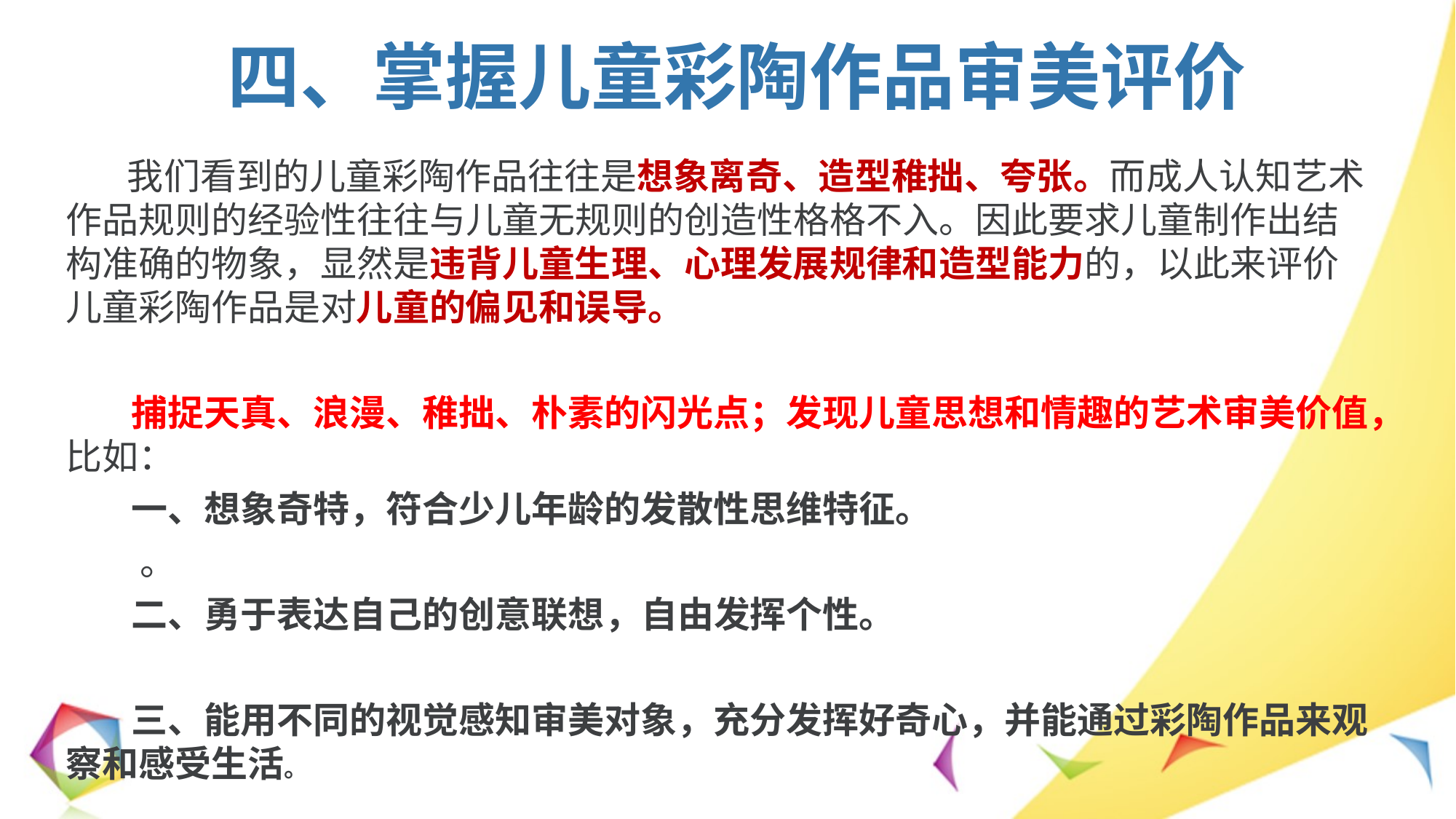

# 四、掌握儿童彩陶作品审美评价
            我们看到的儿童彩陶作品往往是想象离奇、造型稚拙、夸张。而成人认知艺术作品规则的经验性往往与儿童无规则的创造性格格不入。因此要求儿童制作出结构准确的物象，显然是违背儿童生理、心理发展规律和造型能力的，以此来评价儿童彩陶作品是对儿童的偏见和误导。

       捕捉天真、浪漫、稚拙、朴素的闪光点；发现儿童思想和情趣的艺术审美价值，比如：
       一、想象奇特，符合少儿年龄的发散性思维特征。
        。
       二、勇于表达自己的创意联想，自由发挥个性。

       三、能用不同的视觉感知审美对象，充分发挥好奇心，并能通过彩陶作品来观察和感受生活。